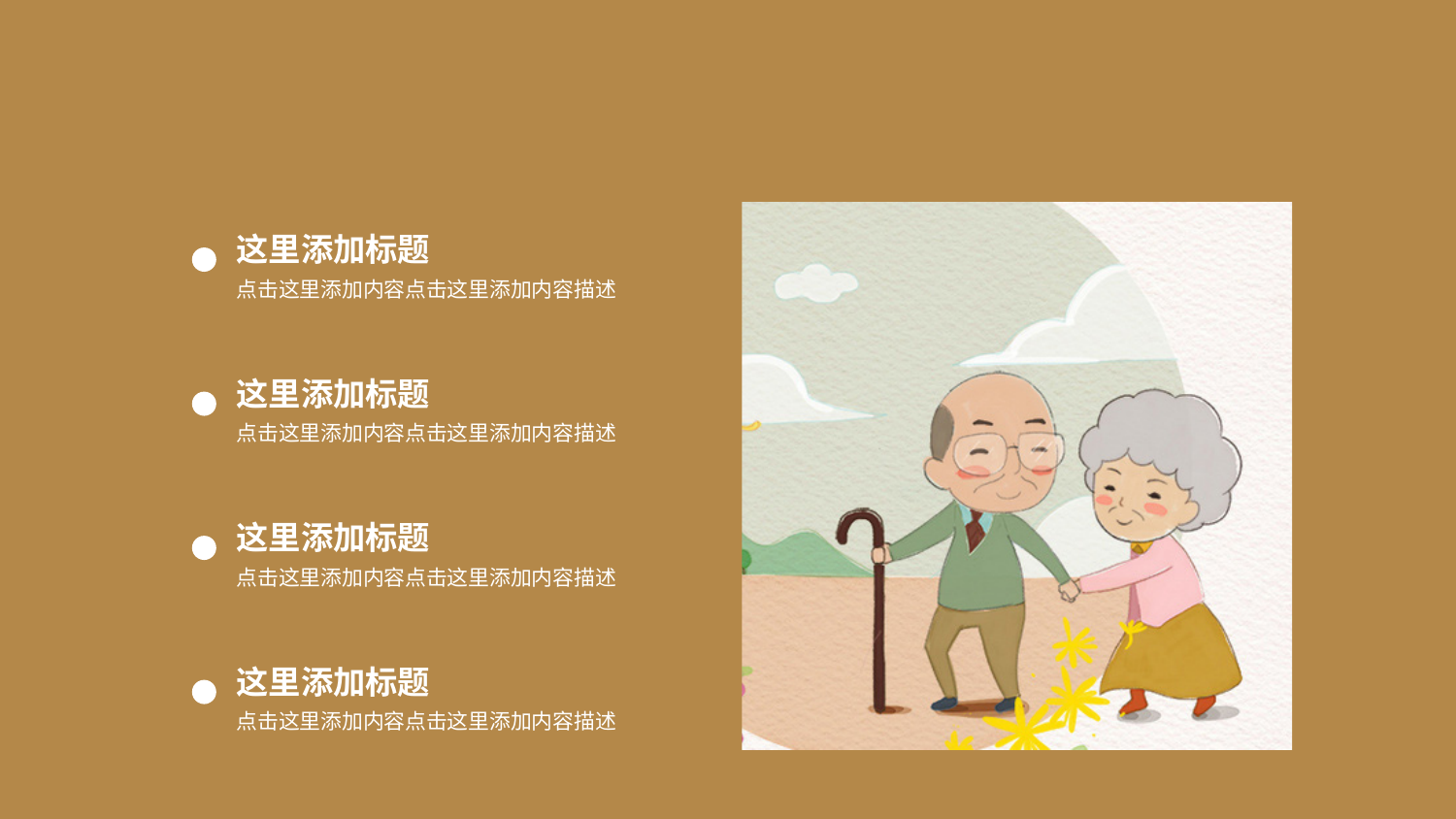

# 请点击这里添加相关标题
这里添加标题
点击这里添加内容点击这里添加内容描述

这里添加标题
点击这里添加内容点击这里添加内容描述

这里添加标题
点击这里添加内容点击这里添加内容描述

这里添加标题
点击这里添加内容点击这里添加内容描述